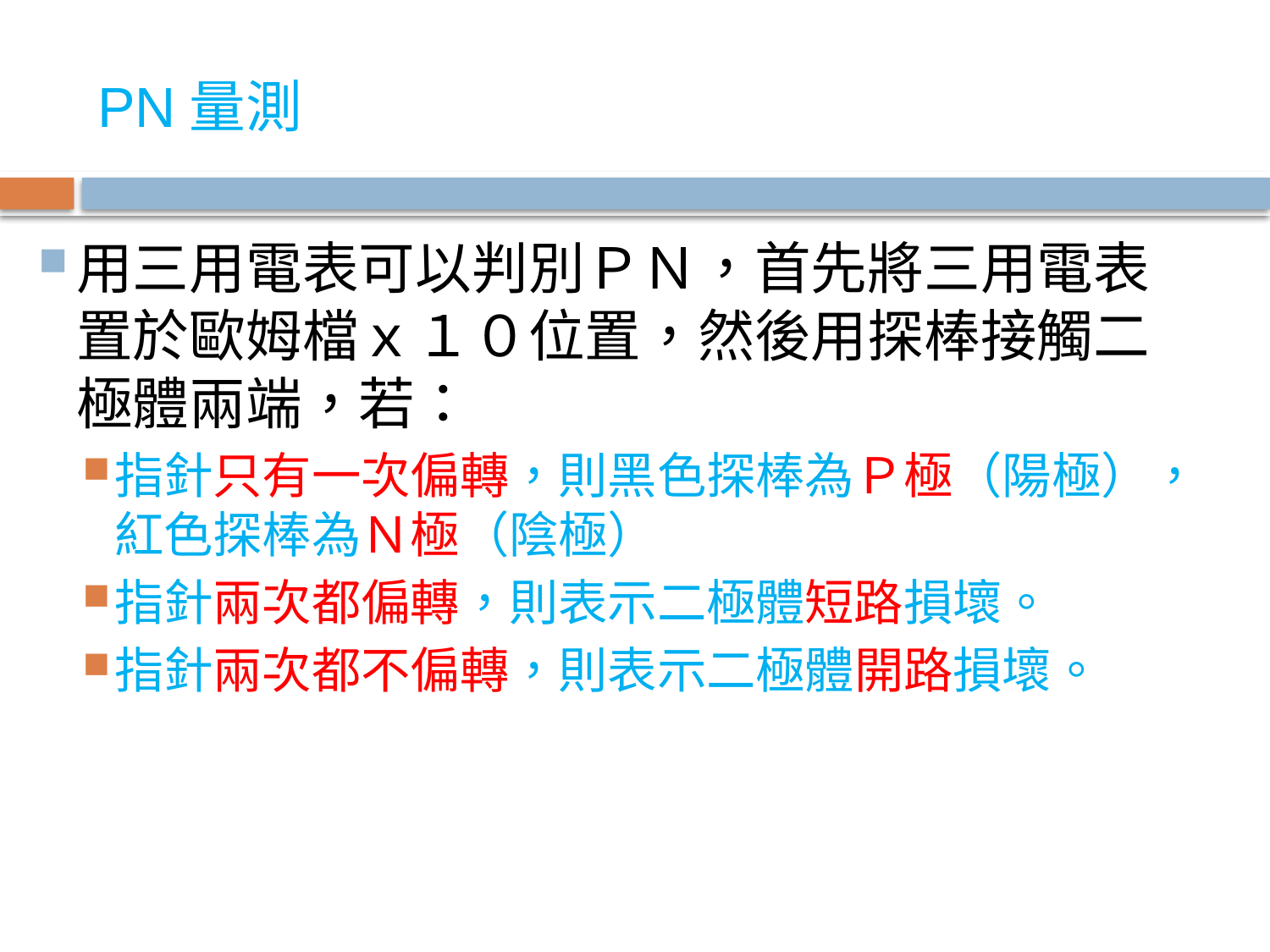

# PN量測
用三用電表可以判別ＰＮ，首先將三用電表置於歐姆檔ｘ１０位置，然後用探棒接觸二極體兩端，若：
指針只有一次偏轉，則黑色探棒為Ｐ極（陽極），紅色探棒為Ｎ極（陰極）
指針兩次都偏轉，則表示二極體短路損壞。
指針兩次都不偏轉，則表示二極體開路損壞。